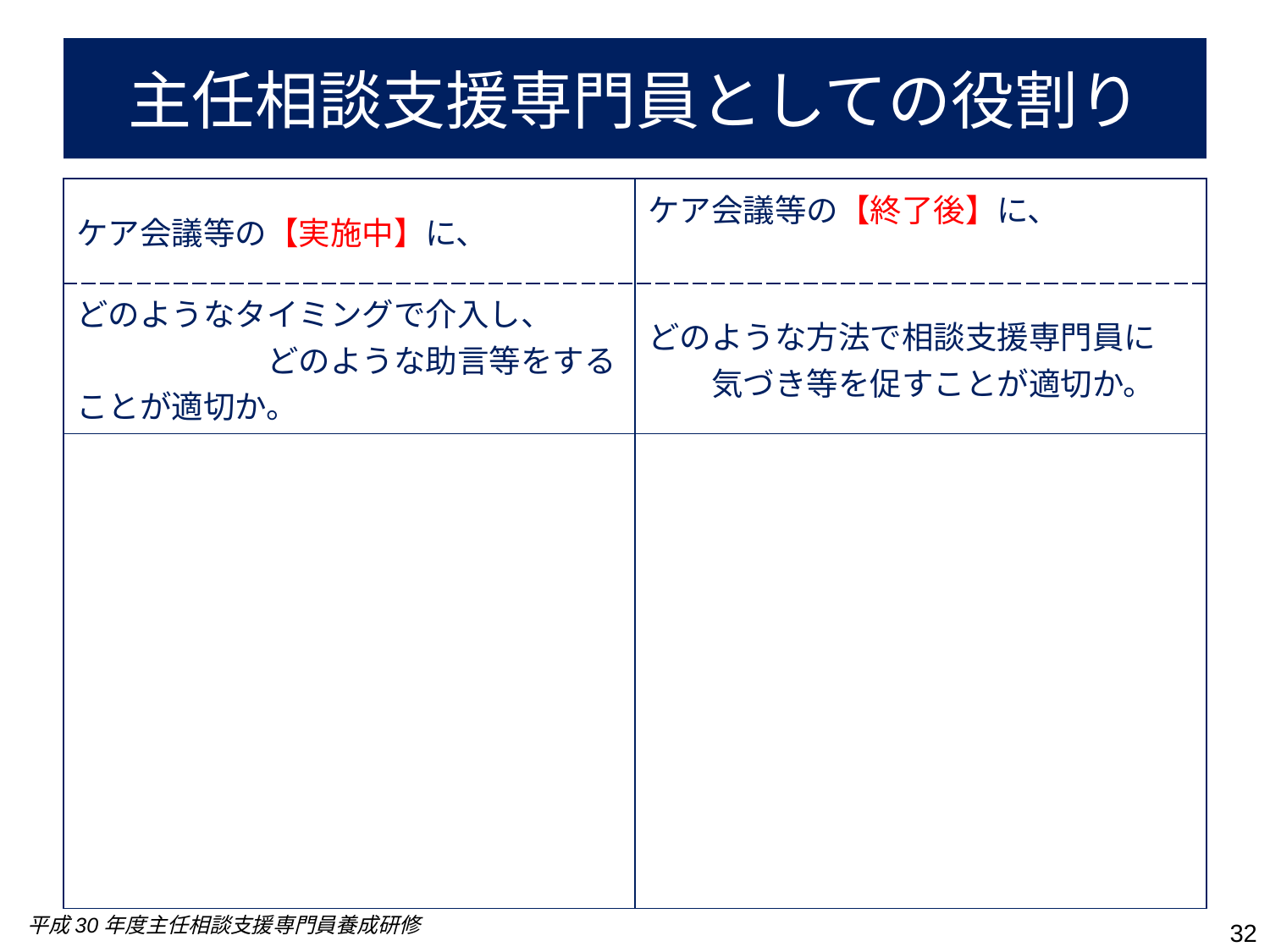

# 主任相談支援専門員としての役割り
| ケア会議等の【実施中】に、 | ケア会議等の【終了後】に、 |
| --- | --- |
| どのようなタイミングで介入し、　　　　　　　　どのような助言等をすることが適切か。 | どのような方法で相談支援専門員に　　　気づき等を促すことが適切か。 |
|  |  |
平成30年度主任相談支援専門員養成研修
32